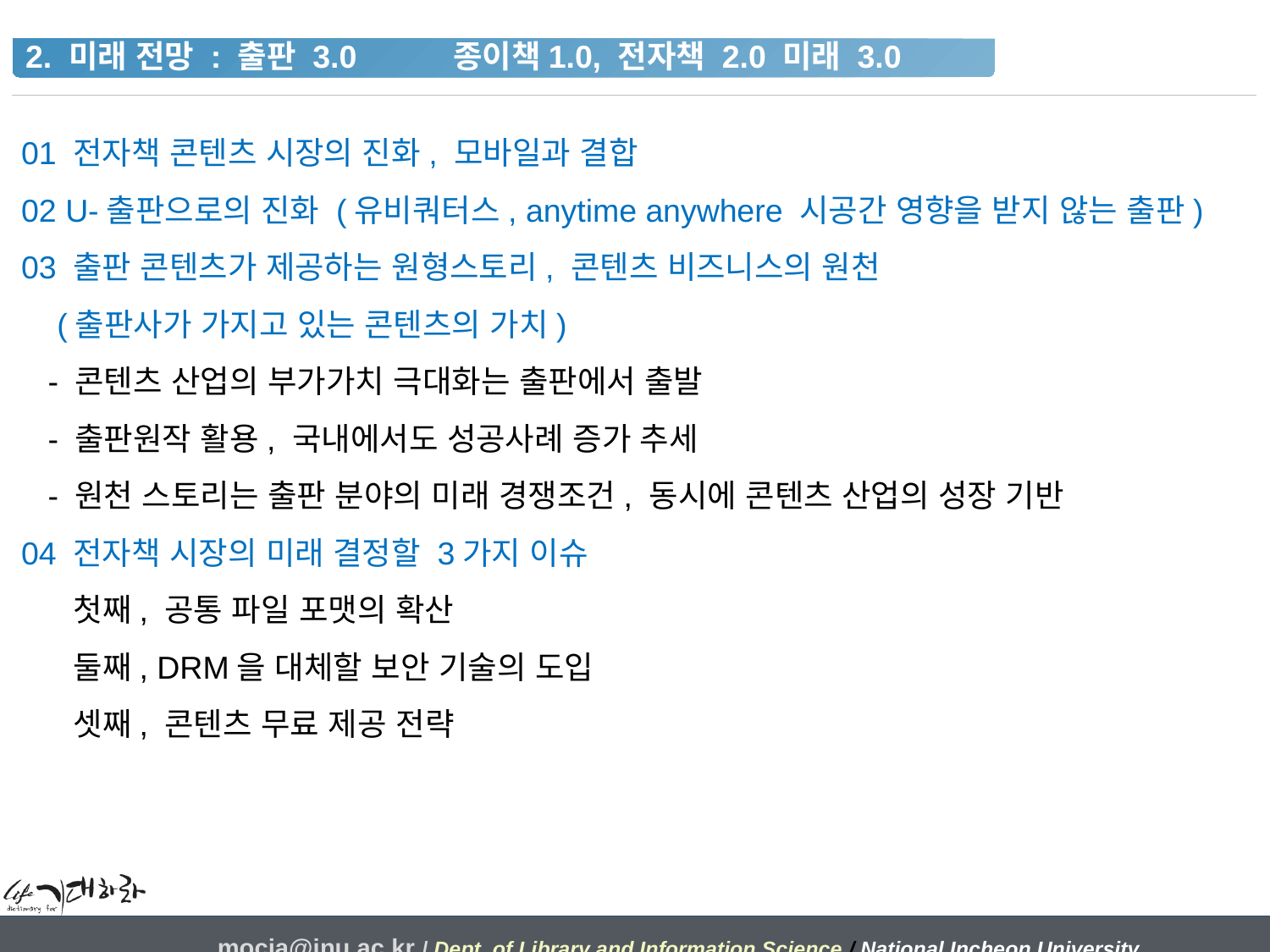

2. 미래 전망 : 출판 3.0          종이책1.0, 전자책 2.0 미래 3.0

 01 전자책 콘텐츠 시장의 진화, 모바일과 결합
 02 U-출판으로의 진화 (유비쿼터스, anytime anywhere 시공간 영향을 받지 않는 출판)
 03 출판 콘텐츠가 제공하는 원형스토리, 콘텐츠 비즈니스의 원천
     (출판사가 가지고 있는 콘텐츠의 가치)
    - 콘텐츠 산업의 부가가치 극대화는 출판에서 출발
    - 출판원작 활용, 국내에서도 성공사례 증가 추세
    - 원천 스토리는 출판 분야의 미래 경쟁조건, 동시에 콘텐츠 산업의 성장 기반
 04 전자책 시장의 미래 결정할 3가지 이슈
      첫째, 공통 파일 포맷의 확산
      둘째, DRM을 대체할 보안 기술의 도입
      셋째, 콘텐츠 무료 제공 전략

mocja@inu.ac.kr / Dept. of Library and Information Science / National Incheon University